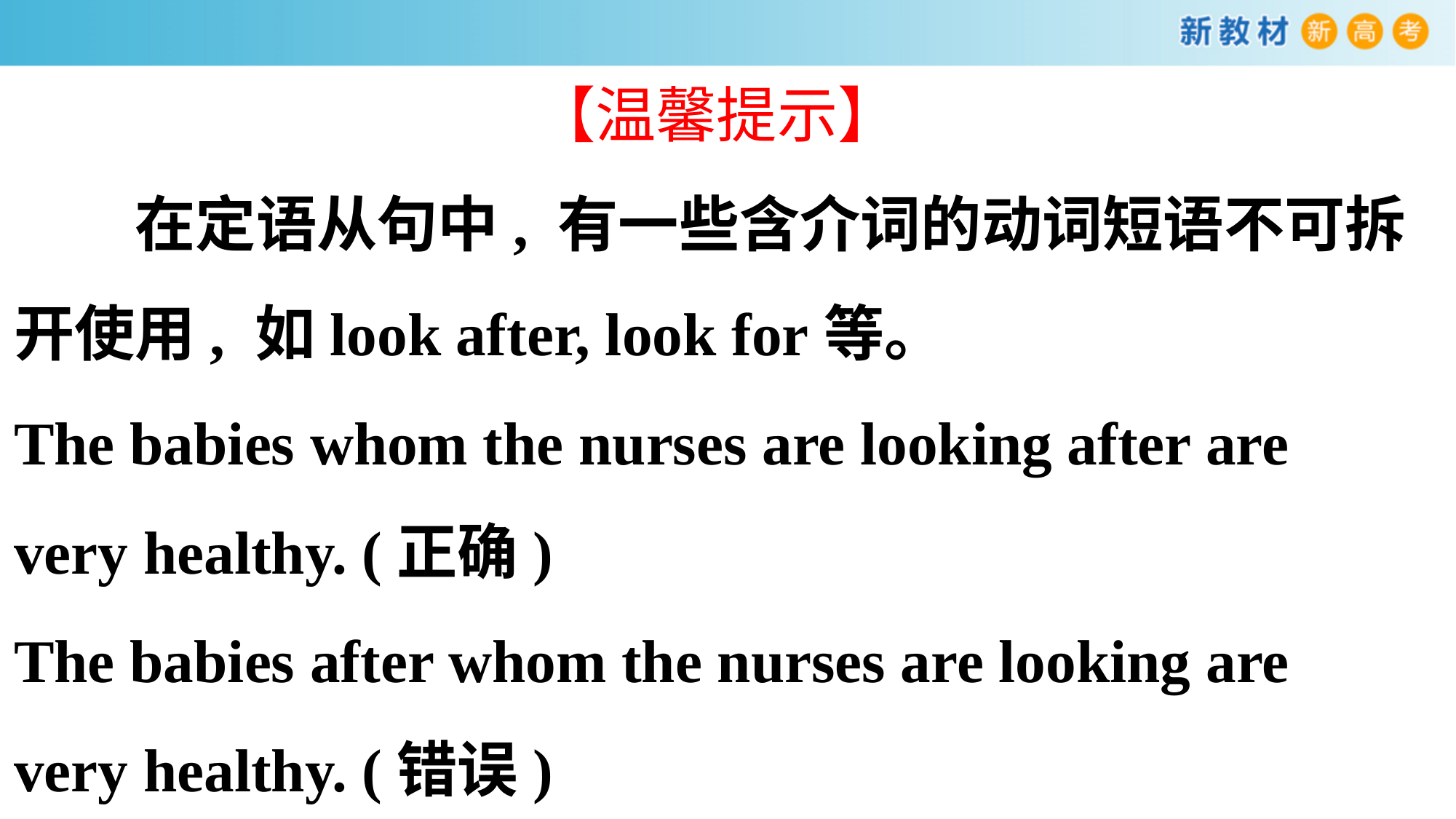

【温馨提示】
　　在定语从句中, 有一些含介词的动词短语不可拆开使用, 如look after, look for等。
The babies whom the nurses are looking after are very healthy. (正确)
The babies after whom the nurses are looking are very healthy. (错误)